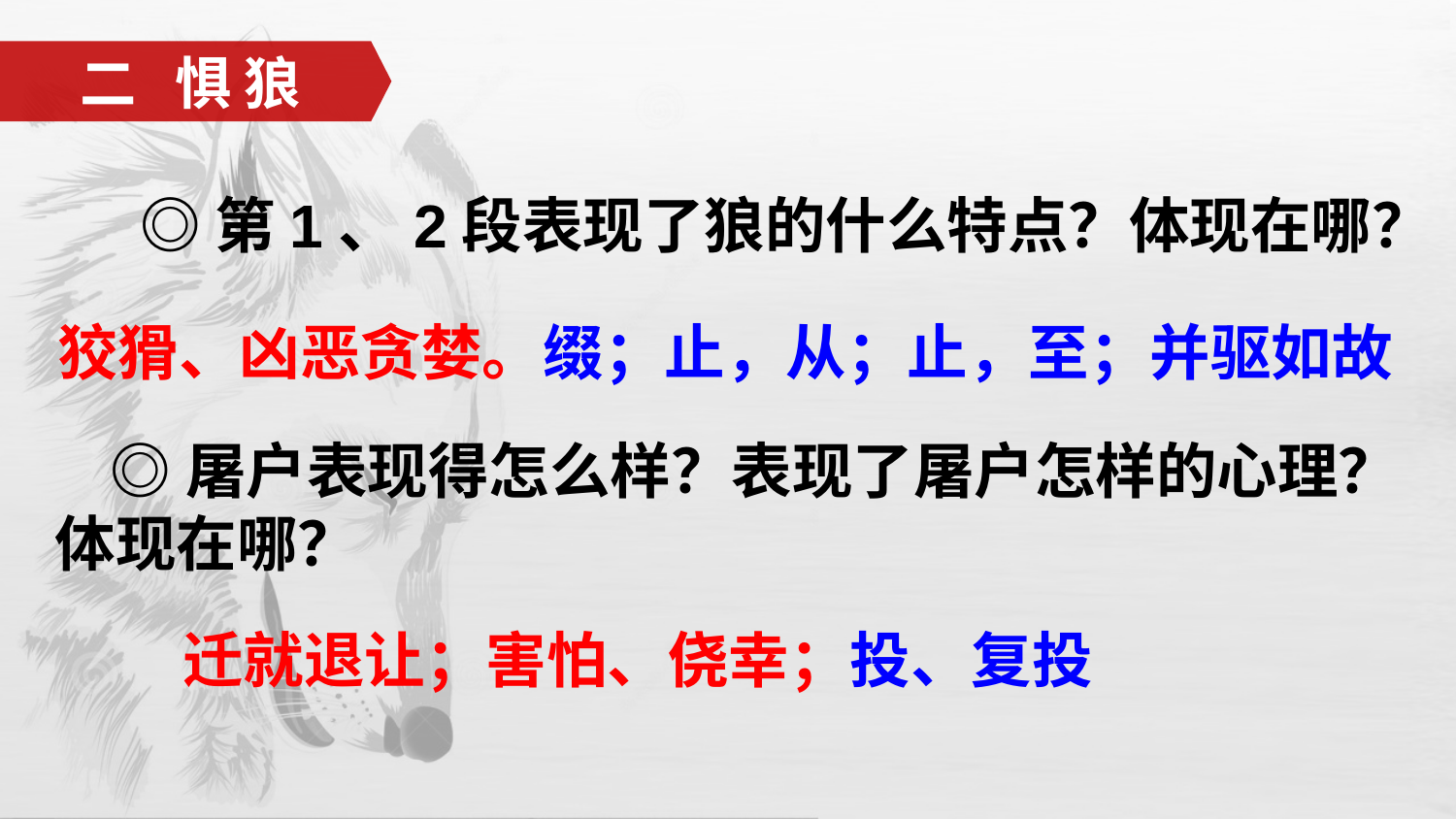

二   惧 狼
  ◎第1、2段表现了狼的什么特点？体现在哪？
狡猾、凶恶贪婪。缀；止，从；止，至；并驱如故
    ◎屠户表现得怎么样？表现了屠户怎样的心理？体现在哪？
迁就退让；害怕、侥幸；投、复投